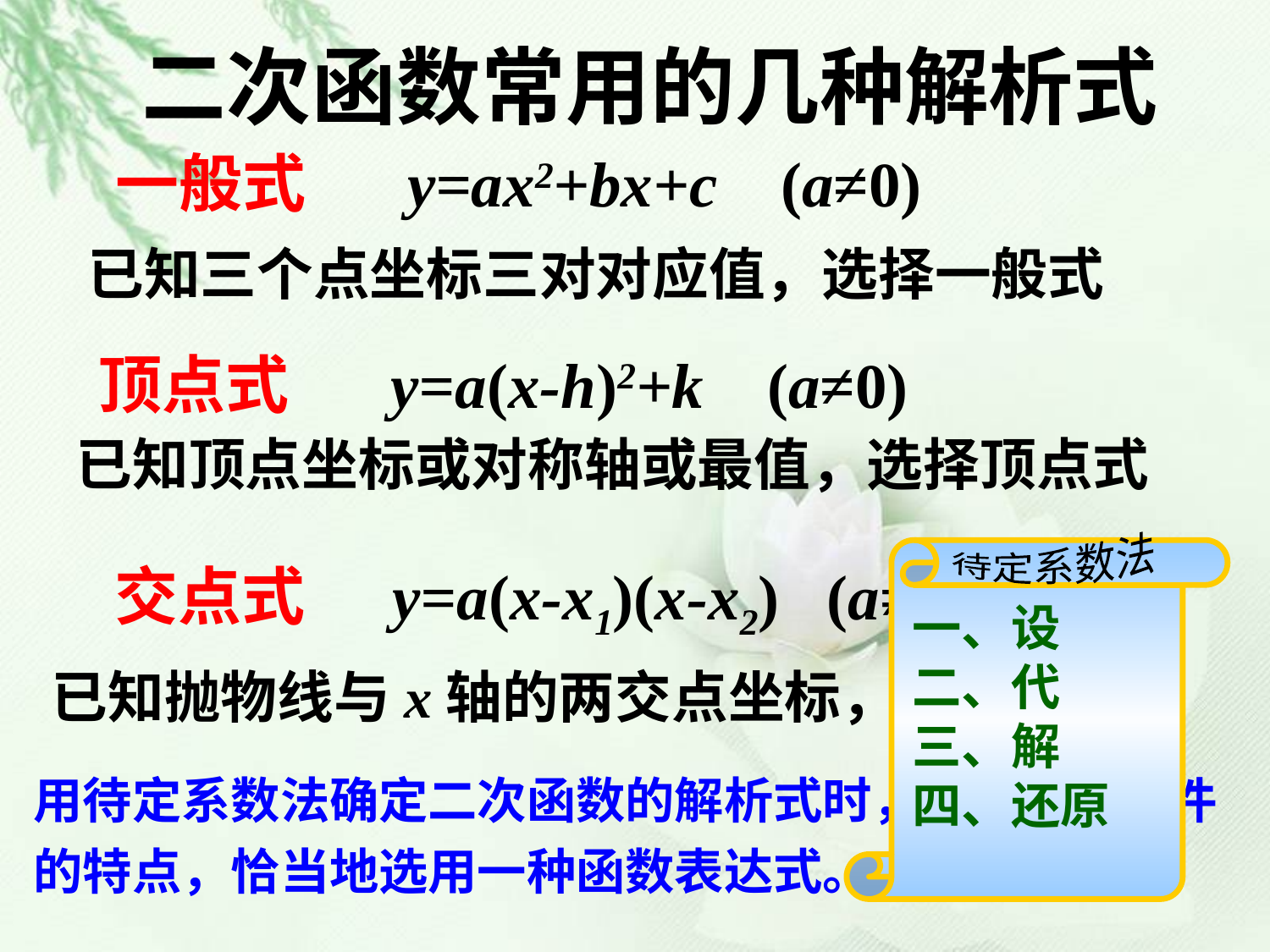

二次函数常用的几种解析式

一般式      y=ax2+bx+c    (a≠0)

已知三个点坐标三对对应值，选择一般式
顶点式        y=a(x-h)2+k    (a≠0)

已知顶点坐标或对称轴或最值，选择顶点式
待定系数法

一、设
二、代
三、解
四、还原
交点式     y=a(x-x1)(x-x2)   (a≠0)

  已知抛物线与x轴的两交点坐标，选择交点式
用待定系数法确定二次函数的解析式时，应该根据条件的特点，恰当地选用一种函数表达式。